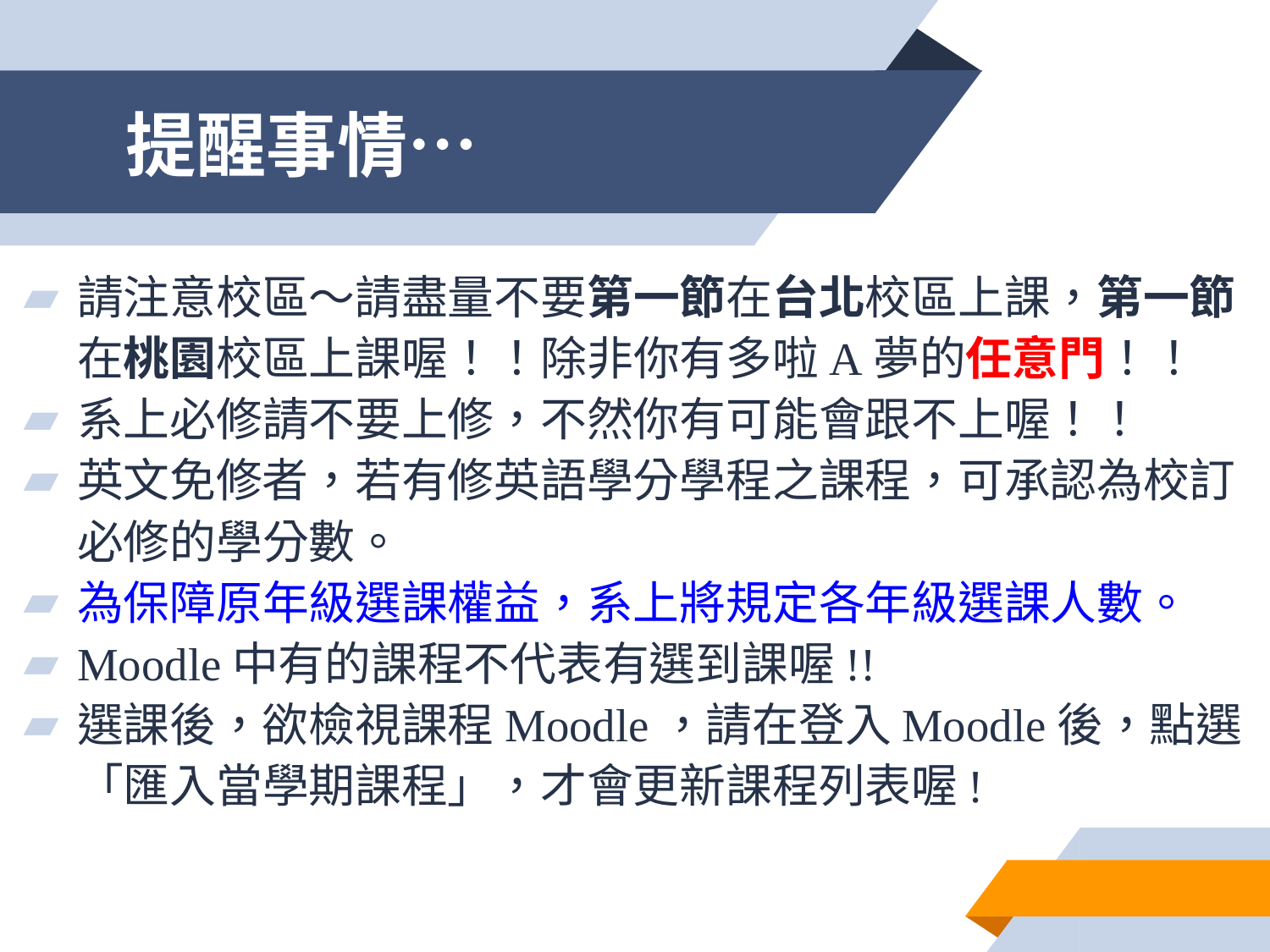

# 提醒事情…
請注意校區～請盡量不要第一節在台北校區上課，第一節在桃園校區上課喔！！除非你有多啦A夢的任意門！！
系上必修請不要上修，不然你有可能會跟不上喔！！
英文免修者，若有修英語學分學程之課程，可承認為校訂必修的學分數。
為保障原年級選課權益，系上將規定各年級選課人數。
Moodle中有的課程不代表有選到課喔!!
選課後，欲檢視課程Moodle，請在登入Moodle後，點選「匯入當學期課程」，才會更新課程列表喔!
諮商與工商心理學系